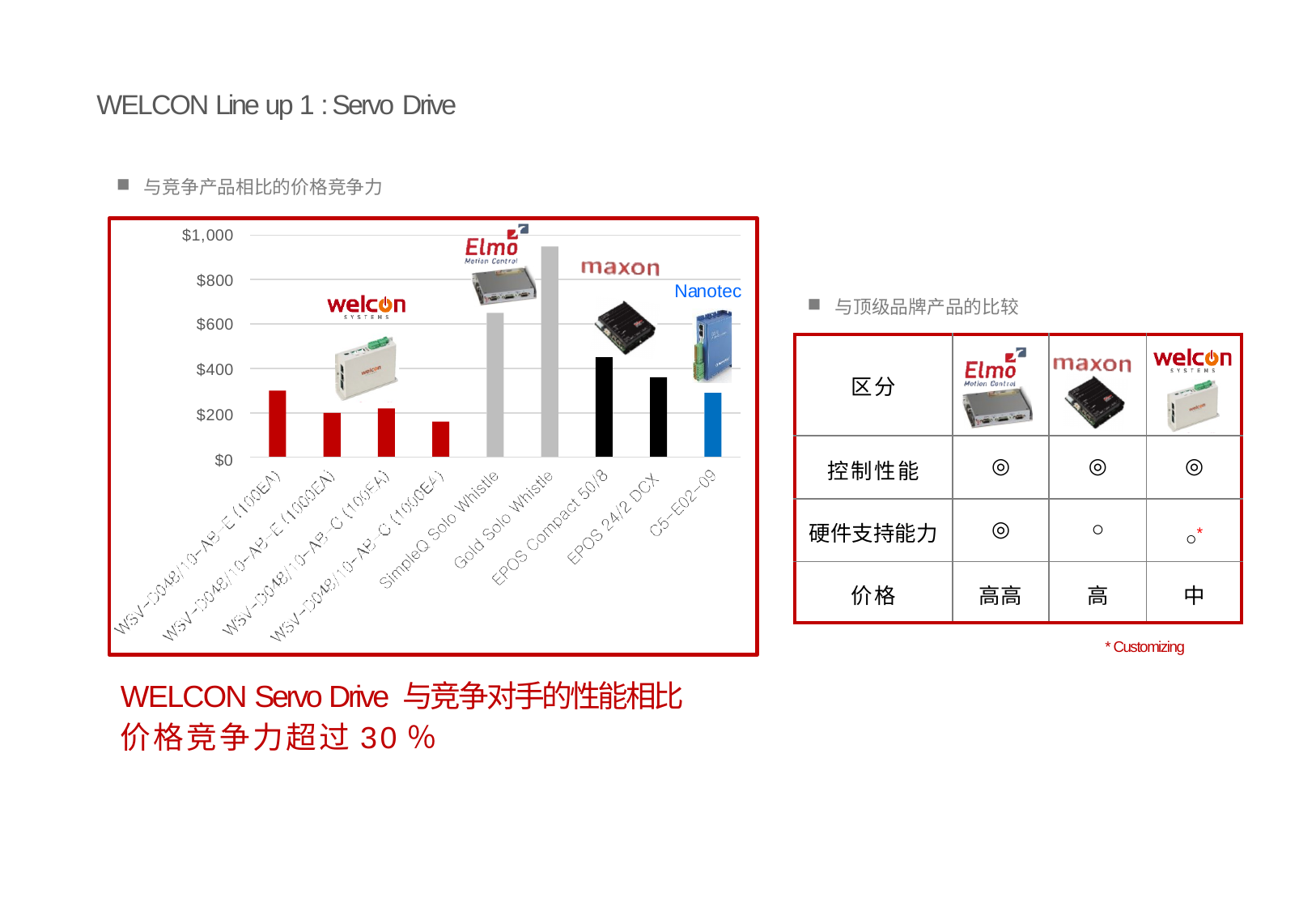

WELCON Line up 1 : Servo Drive
与竞争产品相比的价格竞争力

$1,000

$800

Nanotec
与顶级品牌产品的比较
$600

$400

$200

$0
| 区分 |  |  |  |
| --- | --- | --- | --- |
| 控制性能 | ◎ | ◎ | ◎ |
| 硬件支持能力 | ◎ | ○ | ○\* |
| 价格 | 高高 | 高 | 中 |

* Customizing
WELCON Servo Drive 与竞争对手的性能相比
价格竞争力超过30％